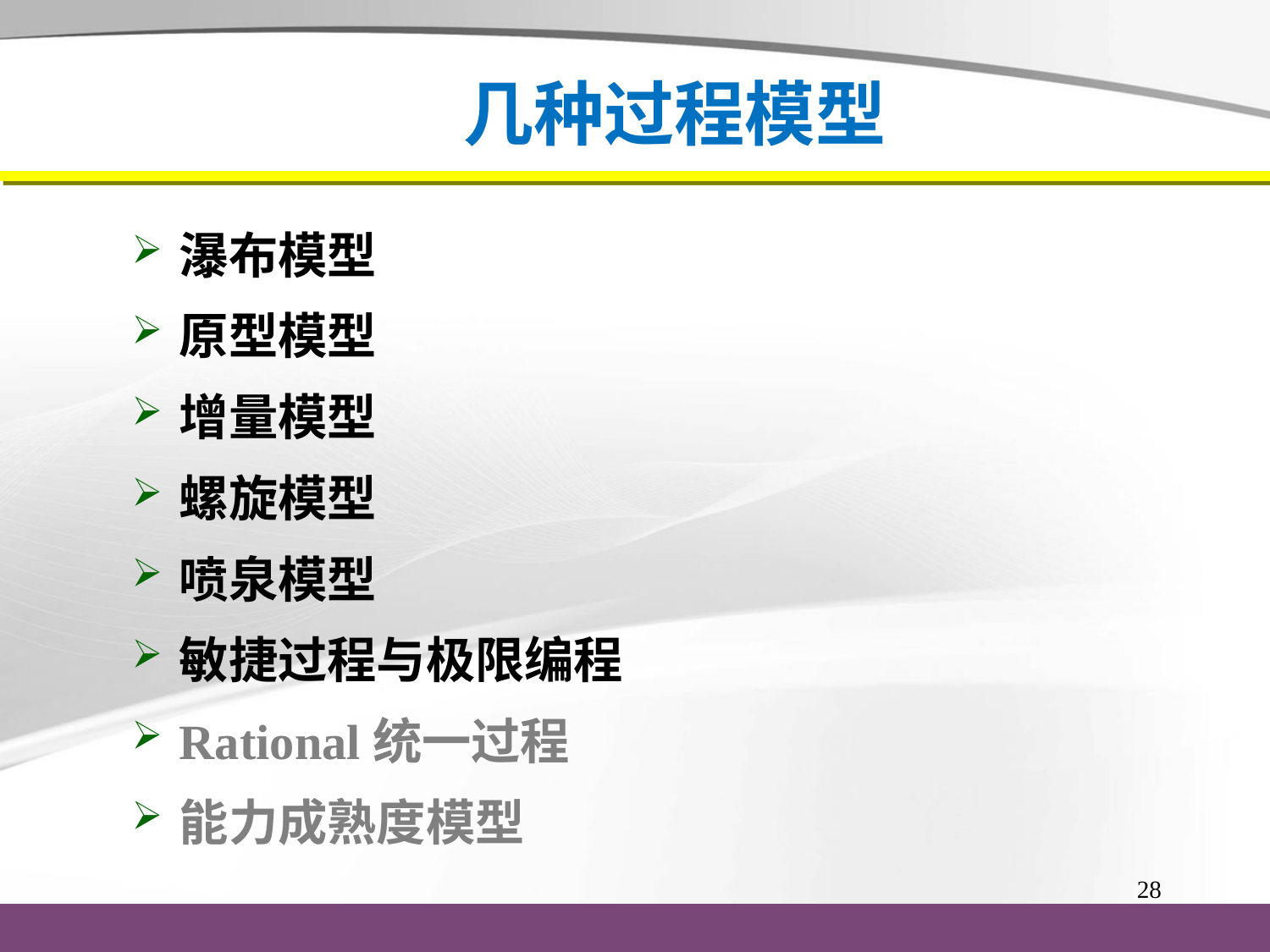

# 几种过程模型
瀑布模型
原型模型
增量模型
螺旋模型
喷泉模型
敏捷过程与极限编程
Rational统一过程
能力成熟度模型

28